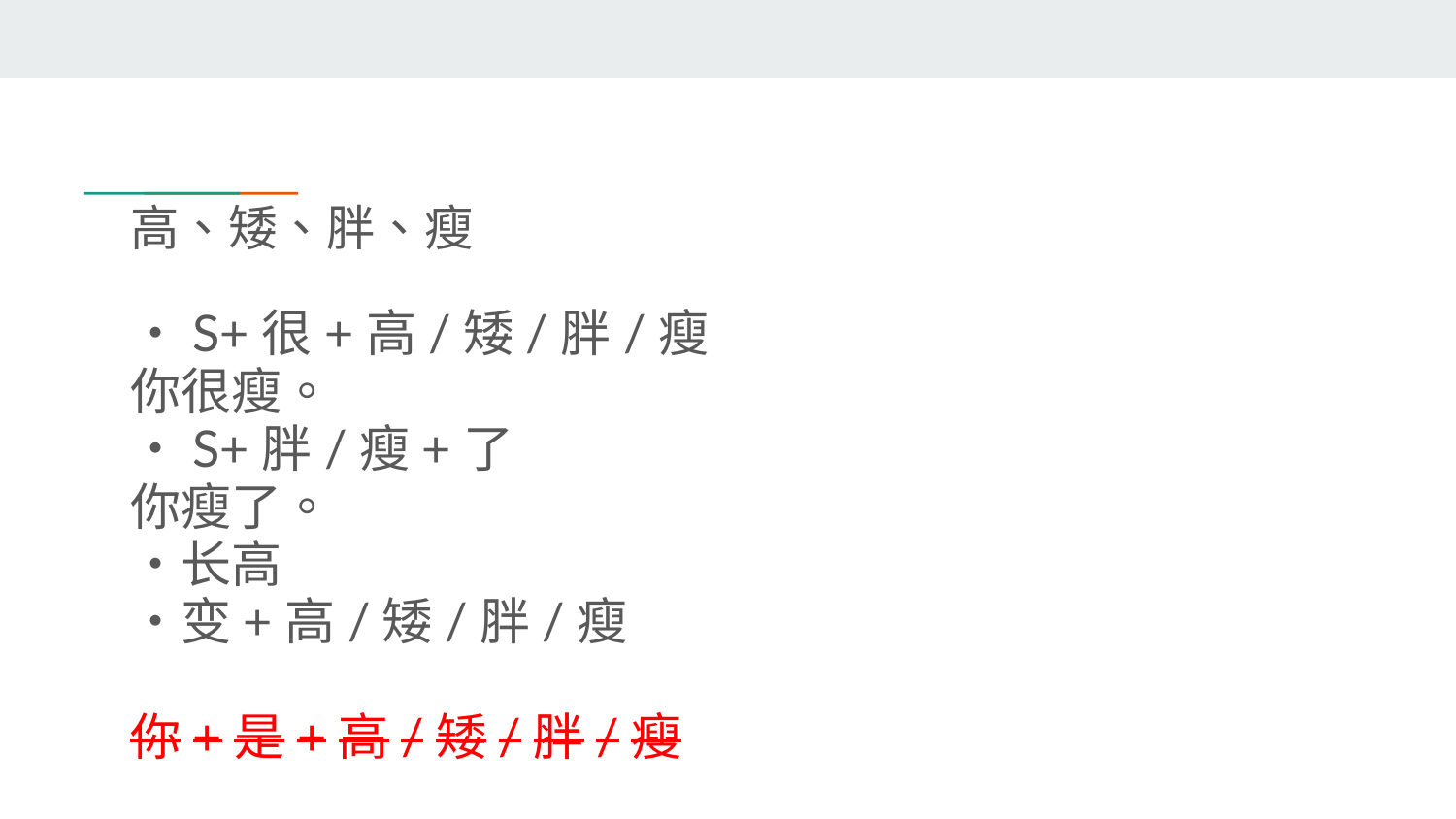

# 高、矮、胖、瘦

・S+很+高/矮/胖/瘦
你很瘦。
・S+胖/瘦+了
你瘦了。
・长高
・变+高/矮/胖/瘦

你+是+高/矮/胖/瘦